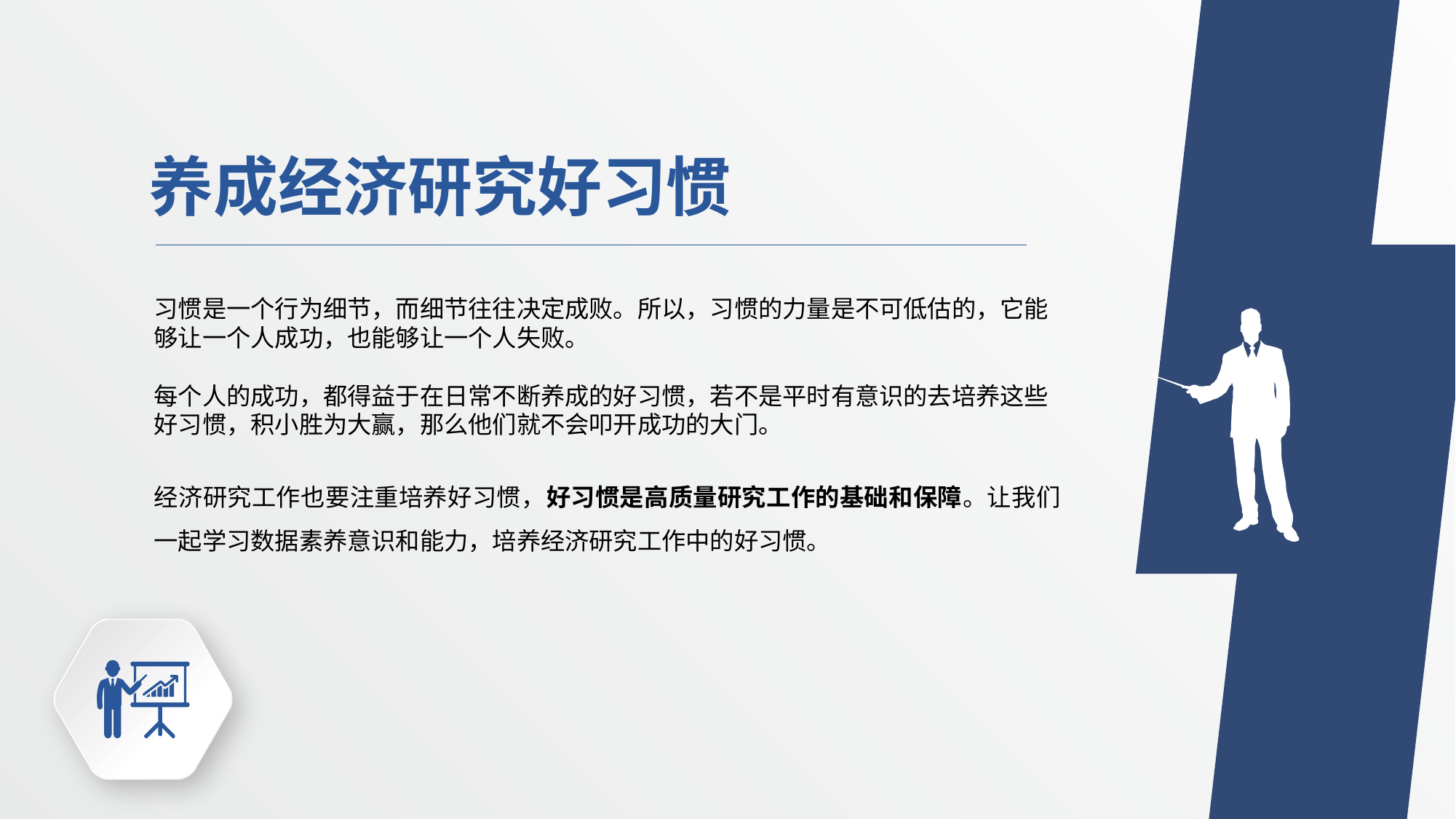

养成经济研究好习惯

习惯是一个行为细节，而细节往往决定成败。所以，习惯的力量是不可低估的，它能够让一个人成功，也能够让一个人失败。

每个人的成功，都得益于在日常不断养成的好习惯，若不是平时有意识的去培养这些好习惯，积小胜为大赢，那么他们就不会叩开成功的大门。

经济研究工作也要注重培养好习惯，好习惯是高质量研究工作的基础和保障。让我们一起学习数据素养意识和能力，培养经济研究工作中的好习惯。